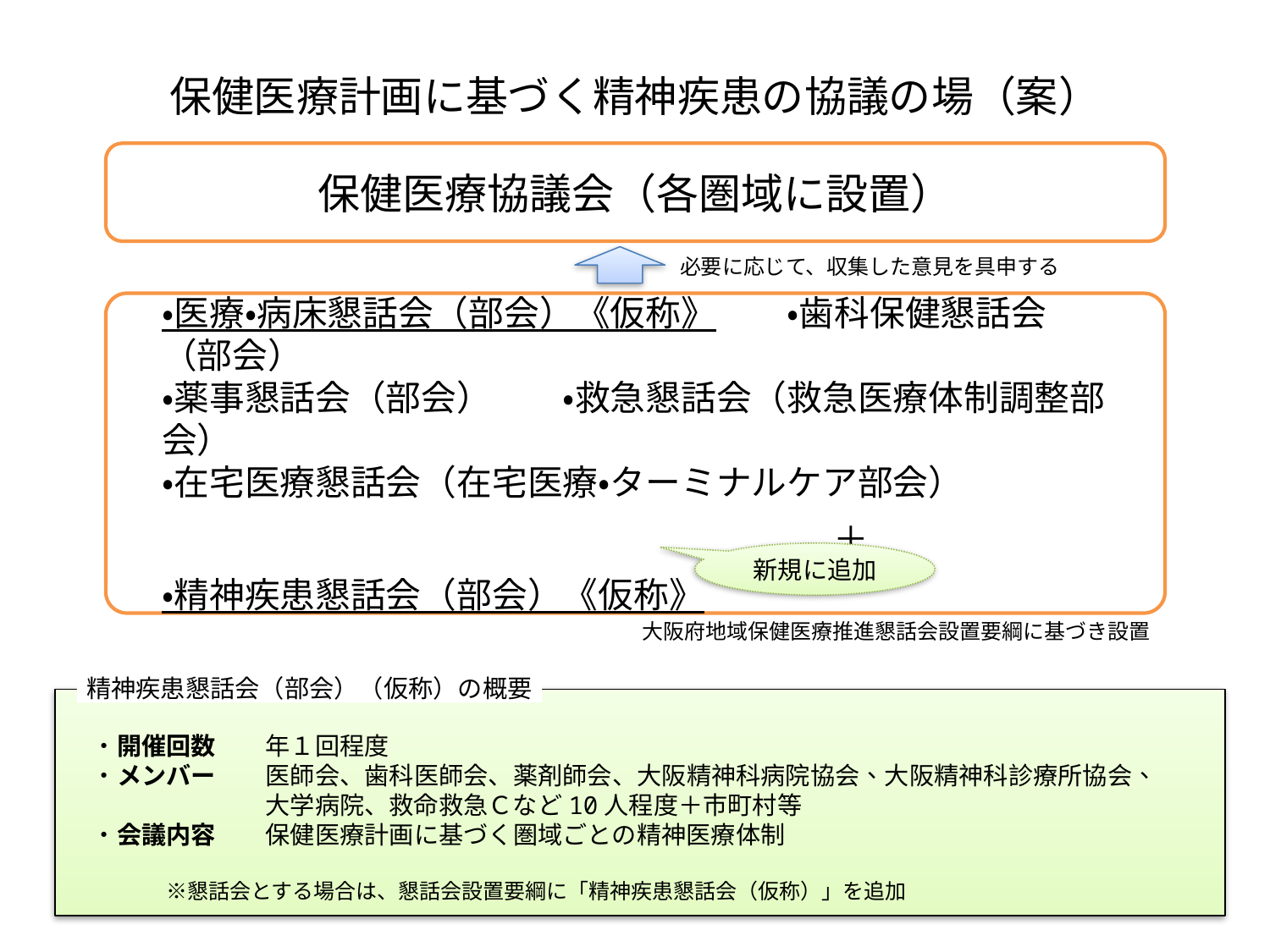

# 保健医療計画に基づく精神疾患の協議の場（案）
保健医療協議会（各圏域に設置）

　必要に応じて、収集した意見を具申する
・医療・病床懇話会（部会）《仮称》　　・歯科保健懇話会（部会）
・薬事懇話会（部会）　　・救急懇話会（救急医療体制調整部会）
・在宅医療懇話会（在宅医療・ターミナルケア部会）

　　　　　　　　　　　　　　　　　　　＋

・精神疾患懇話会（部会）《仮称》
新規に追加
　大阪府地域保健医療推進懇話会設置要綱に基づき設置
精神疾患懇話会（部会）（仮称）の概要

　・開催回数　　年１回程度
　・メンバー　　医師会、歯科医師会、薬剤師会、大阪精神科病院協会、大阪精神科診療所協会、
　　　　　　　　大学病院、救命救急Ｃなど10人程度＋市町村等
　・会議内容　　保健医療計画に基づく圏域ごとの精神医療体制

　　　　※懇話会とする場合は、懇話会設置要綱に「精神疾患懇話会（仮称）」を追加